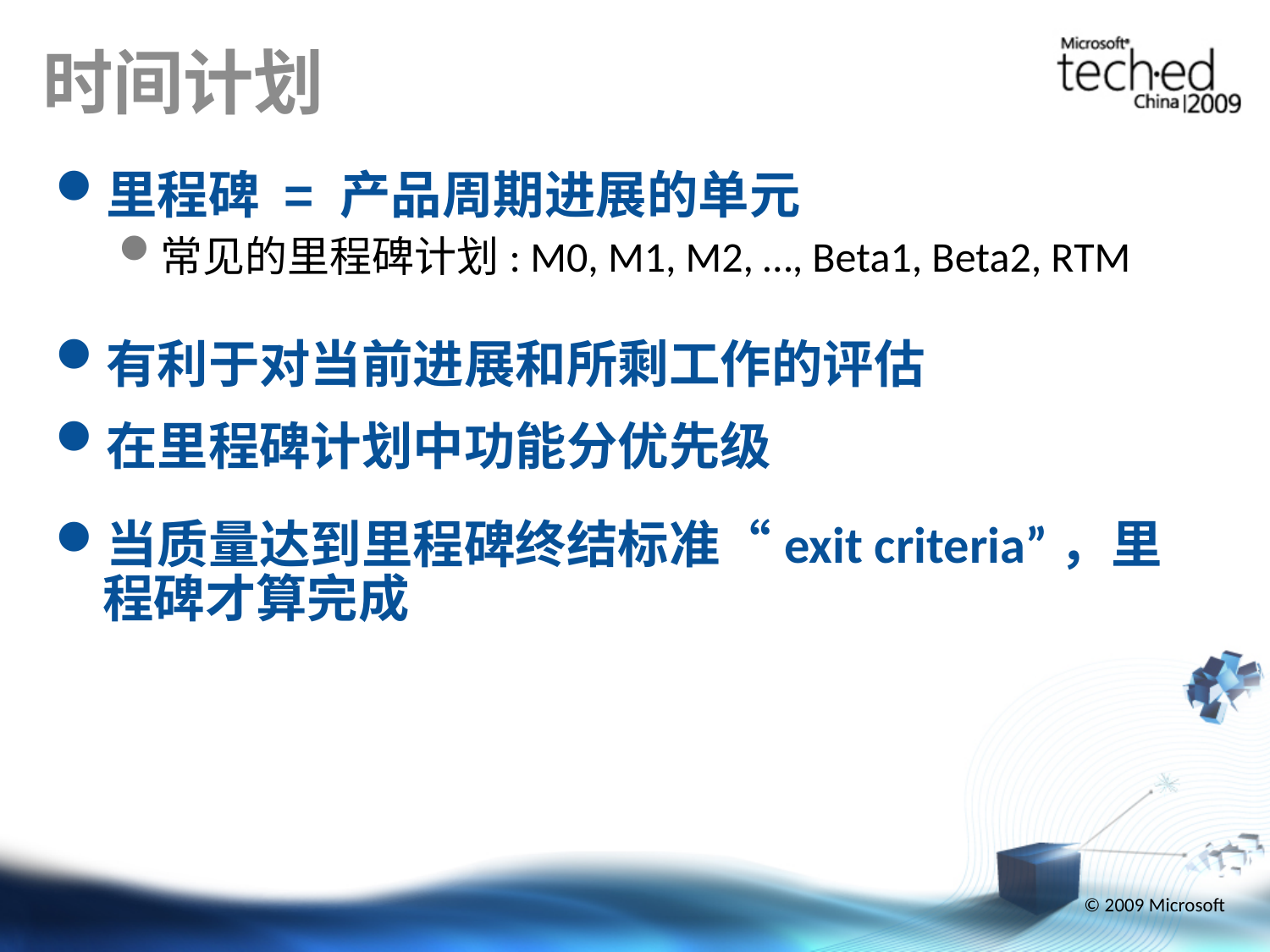

# 时间计划
里程碑 = 产品周期进展的单元
常见的里程碑计划: M0, M1, M2, …, Beta1, Beta2, RTM

有利于对当前进展和所剩工作的评估

在里程碑计划中功能分优先级

当质量达到里程碑终结标准“exit criteria”，里程碑才算完成
© 2009 Microsoft